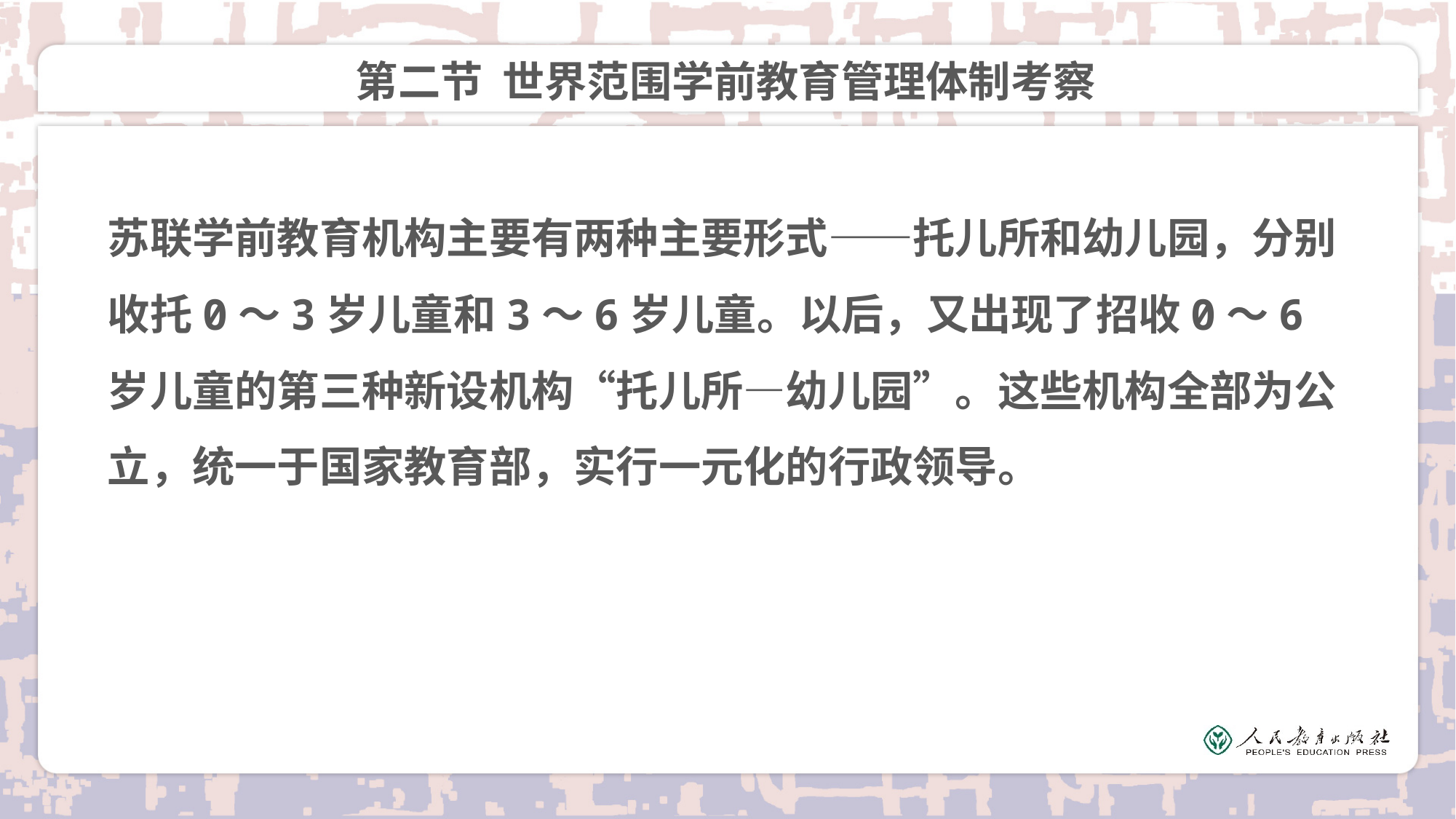

# 第二节  世界范围学前教育管理体制考察
苏联学前教育机构主要有两种主要形式——托儿所和幼儿园，分别收托0～3岁儿童和3～6岁儿童。以后，又出现了招收0～6岁儿童的第三种新设机构“托儿所—幼儿园”。这些机构全部为公立，统一于国家教育部，实行一元化的行政领导。